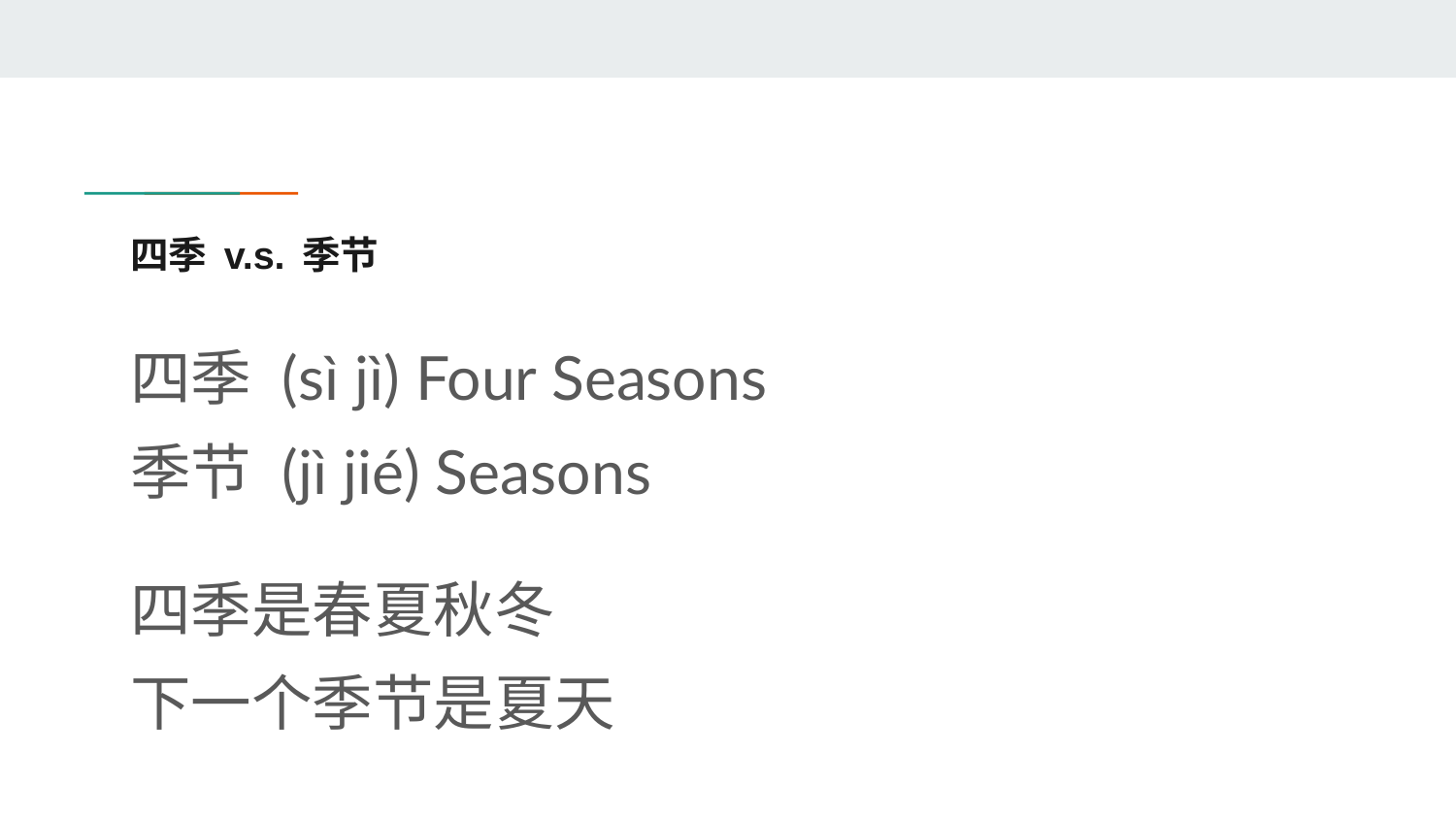

# 四季 v.s. 季节
四季 (sì jì) Four Seasons
季节 (jì jié) Seasons
四季是春夏秋冬
下一个季节是夏天